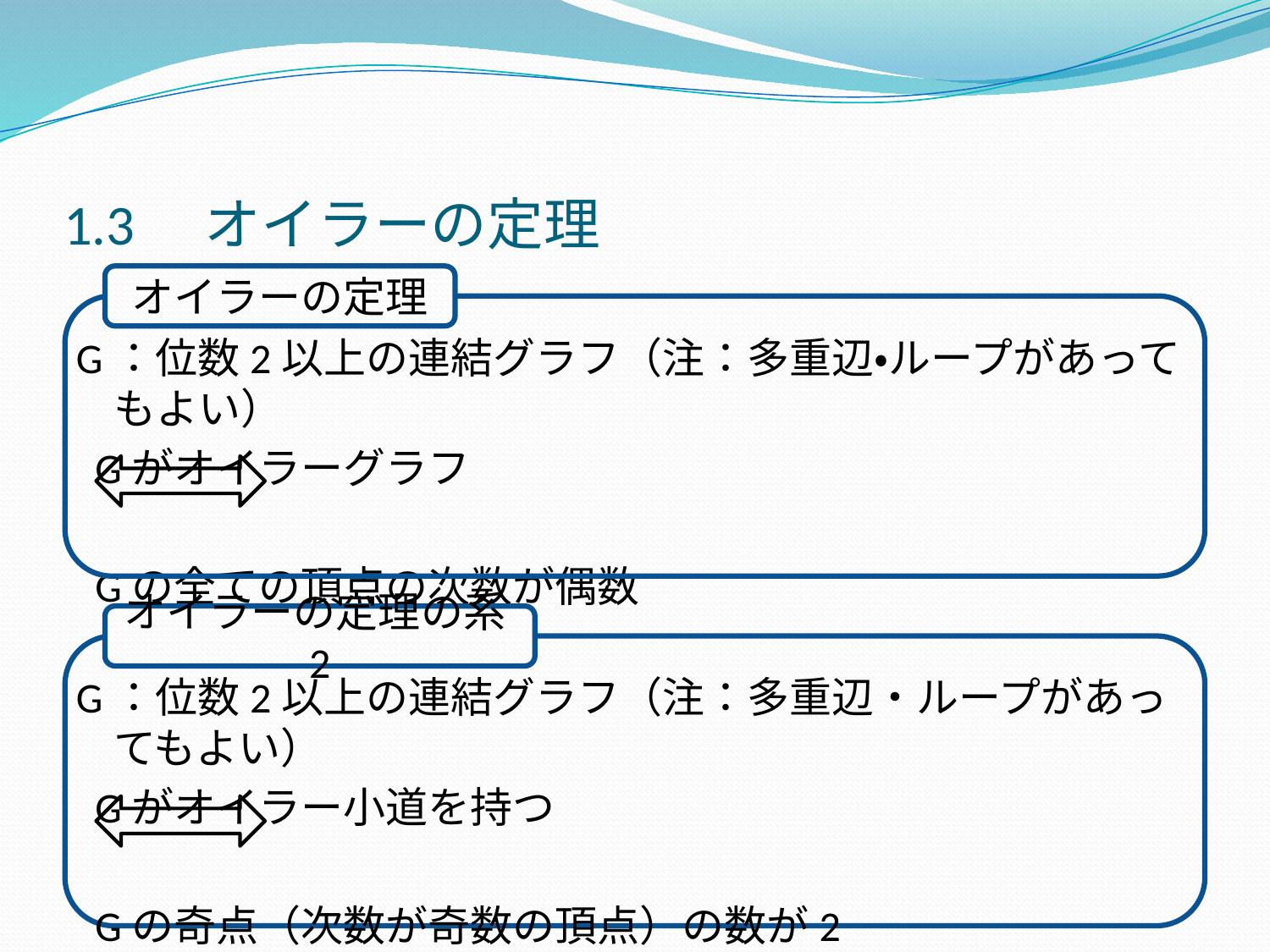

# 1.3　オイラーの定理

G：位数2以上の連結グラフ（注：多重辺・ループがあってもよい）
  Gがオイラーグラフ

  Gの全ての頂点の次数が偶数
オイラーの定理

G：位数2以上の連結グラフ（注：多重辺・ループがあってもよい）
  Gがオイラー小道を持つ

  Gの奇点（次数が奇数の頂点）の数が2
オイラーの定理の系2